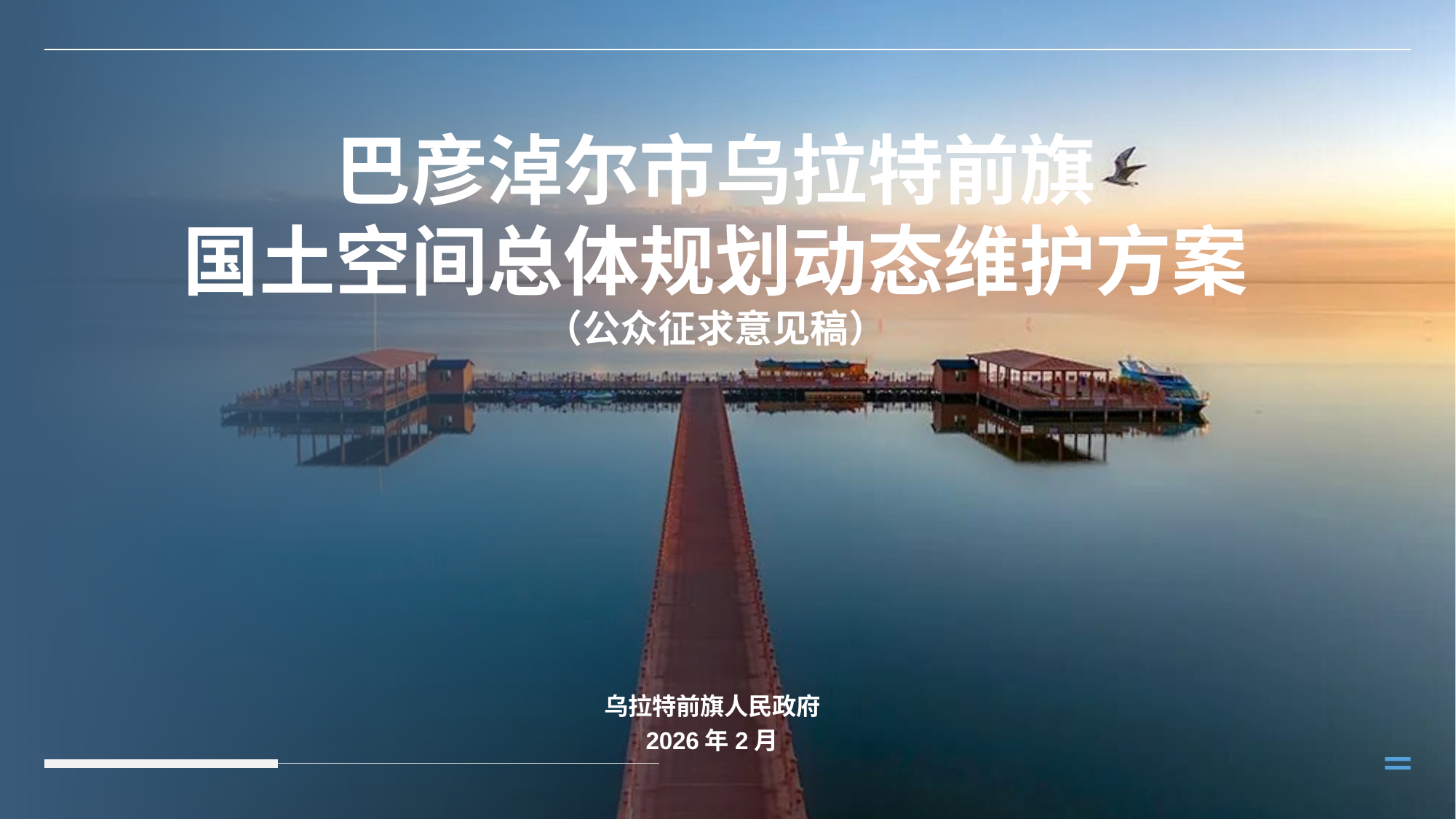

巴彦淖尔市乌拉特前旗
国土空间总体规划动态维护方案
（公众征求意见稿）
乌拉特前旗人民政府
2026年2月